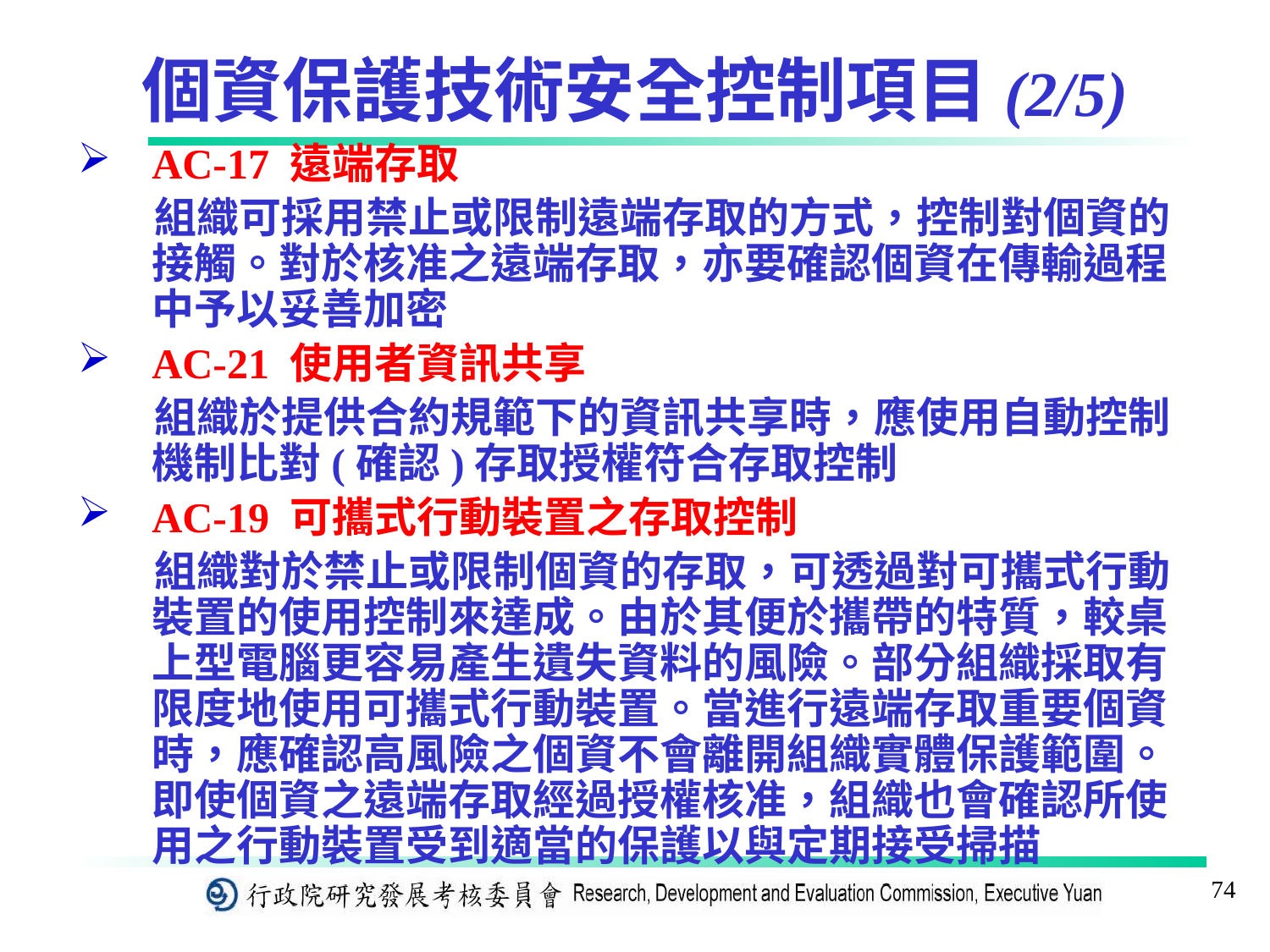

個資保護技術安全控制項目(2/5)
AC-17 遠端存取
       組織可採用禁止或限制遠端存取的方式，控制對個資的接觸。對於核准之遠端存取，亦要確認個資在傳輸過程中予以妥善加密
AC-21 使用者資訊共享
       組織於提供合約規範下的資訊共享時，應使用自動控制機制比對(確認)存取授權符合存取控制
AC-19 可攜式行動裝置之存取控制
       組織對於禁止或限制個資的存取，可透過對可攜式行動裝置的使用控制來達成。由於其便於攜帶的特質，較桌上型電腦更容易產生遺失資料的風險。部分組織採取有限度地使用可攜式行動裝置。當進行遠端存取重要個資時，應確認高風險之個資不會離開組織實體保護範圍。即使個資之遠端存取經過授權核准，組織也會確認所使用之行動裝置受到適當的保護以與定期接受掃描
74